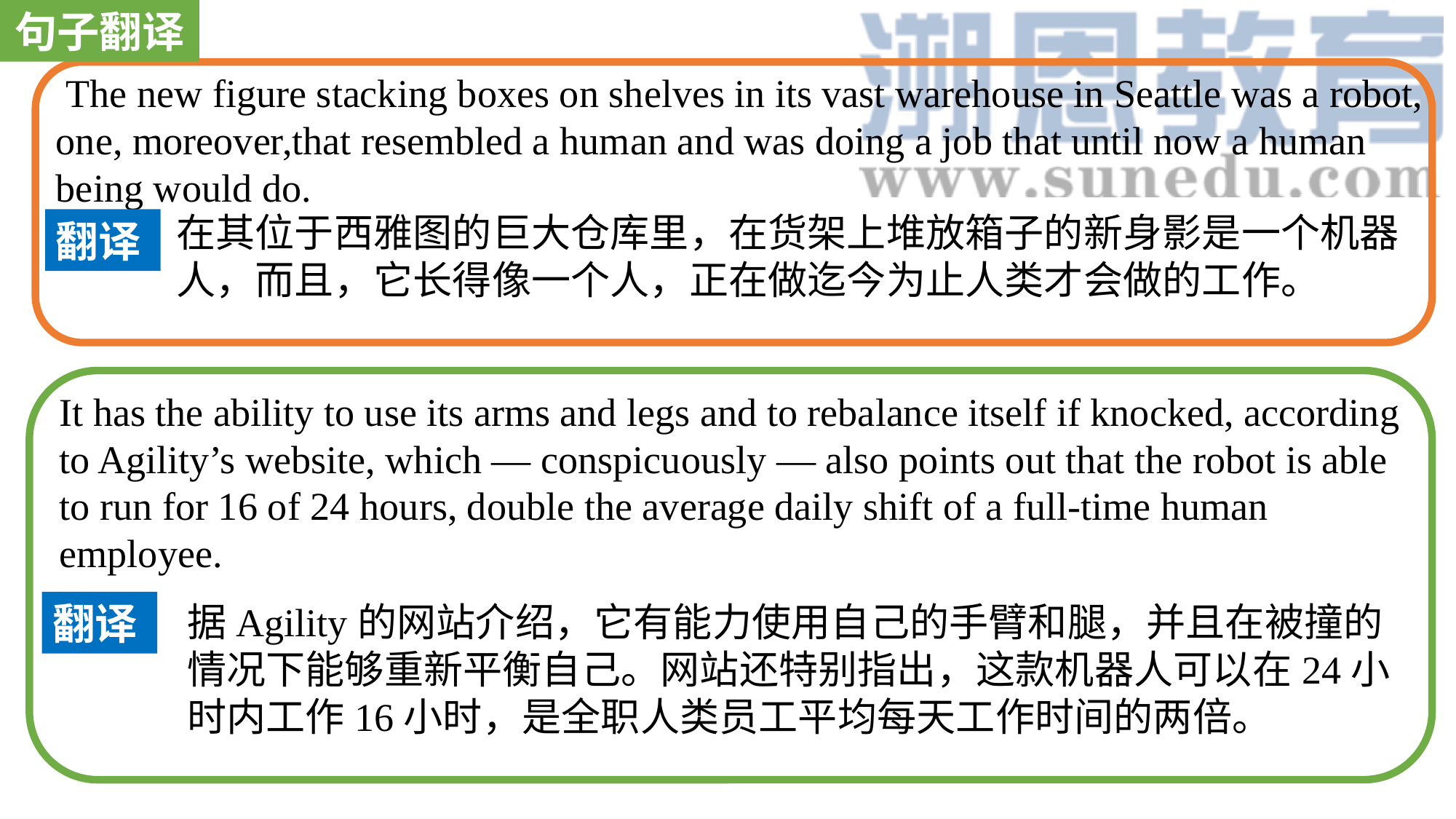

句子翻译

 The new figure stacking boxes on shelves in its vast warehouse in Seattle was a robot, one, moreover,that resembled a human and was doing a job that until now a human being would do.
在其位于西雅图的巨大仓库里，在货架上堆放箱子的新身影是一个机器人，而且，它长得像一个人，正在做迄今为止人类才会做的工作。
翻译

It has the ability to use its arms and legs and to rebalance itself if knocked, according to Agility’s website, which — conspicuously — also points out that the robot is able to run for 16 of 24 hours, double the average daily shift of a full-time human employee.
翻译
据Agility的网站介绍，它有能力使用自己的手臂和腿，并且在被撞的情况下能够重新平衡自己。网站还特别指出，这款机器人可以在24小时内工作16小时，是全职人类员工平均每天工作时间的两倍。